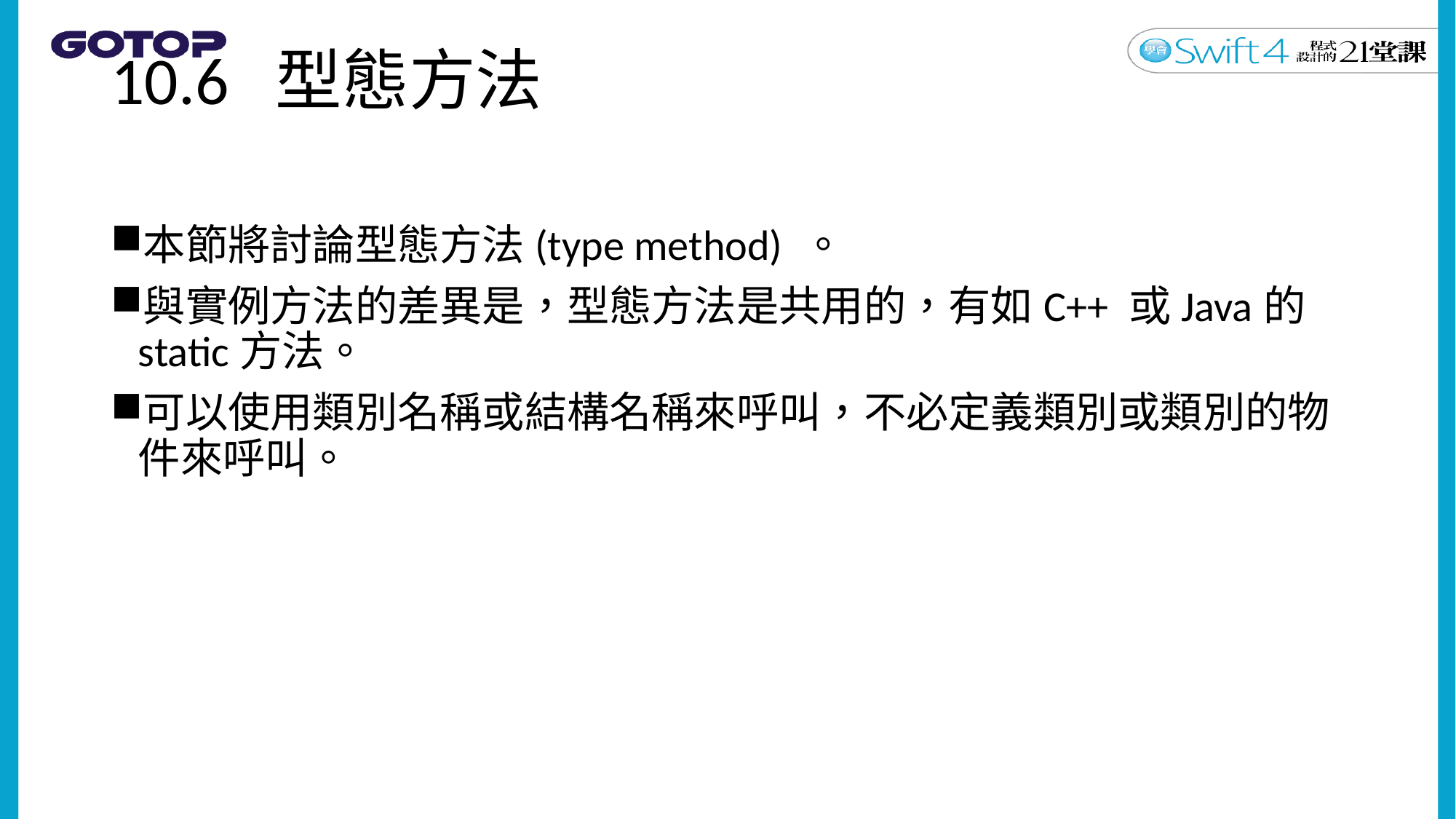

# 10.6  型態方法
本節將討論型態方法(type method) 。
與實例方法的差異是，型態方法是共用的，有如C++ 或Java的static方法。
可以使用類別名稱或結構名稱來呼叫，不必定義類別或類別的物件來呼叫。